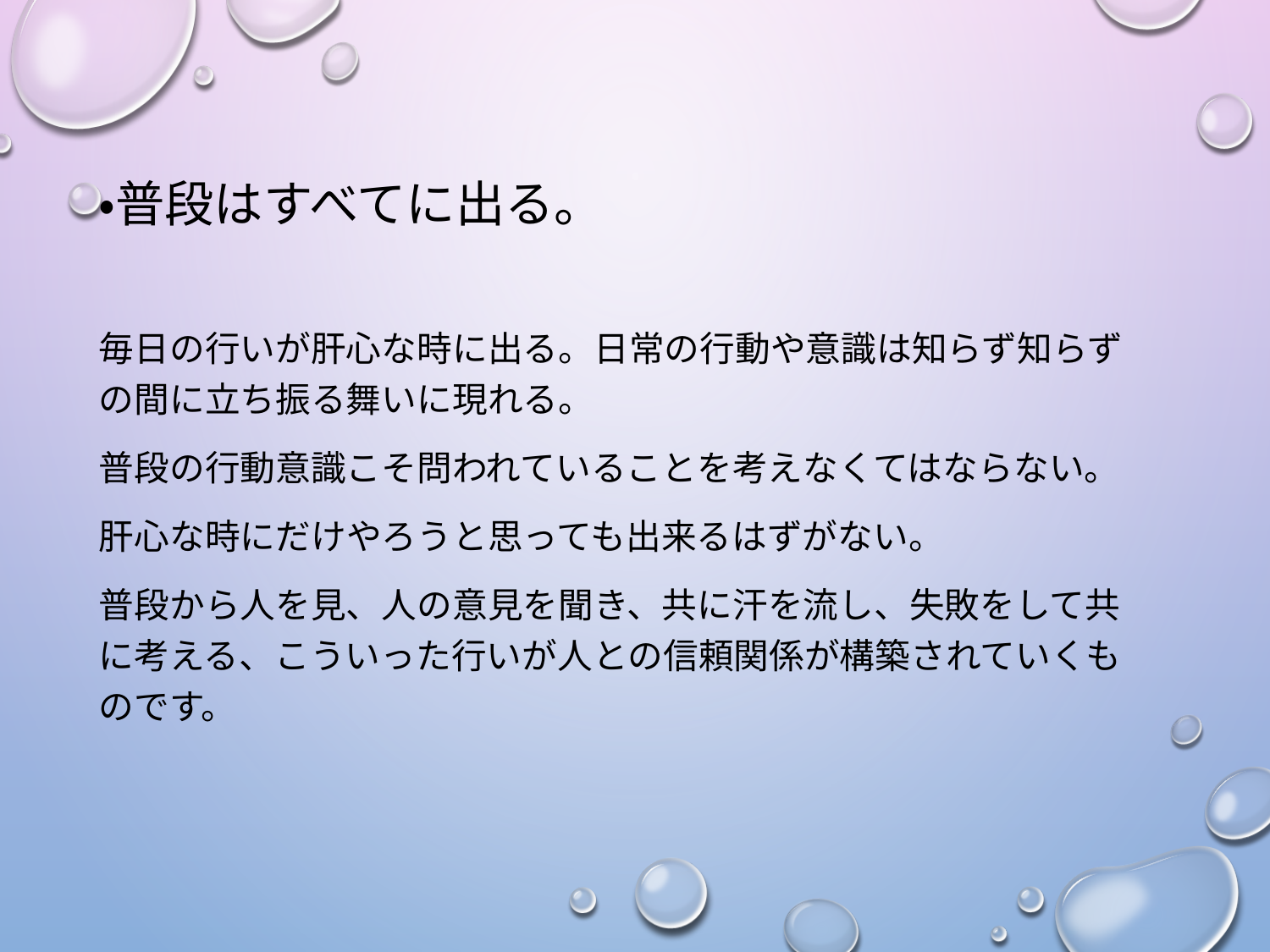

・普段はすべてに出る。

毎日の行いが肝心な時に出る。日常の行動や意識は知らず知らずの間に立ち振る舞いに現れる。
普段の行動意識こそ問われていることを考えなくてはならない。
肝心な時にだけやろうと思っても出来るはずがない。
普段から人を見、人の意見を聞き、共に汗を流し、失敗をして共に考える、こういった行いが人との信頼関係が構築されていくものです。